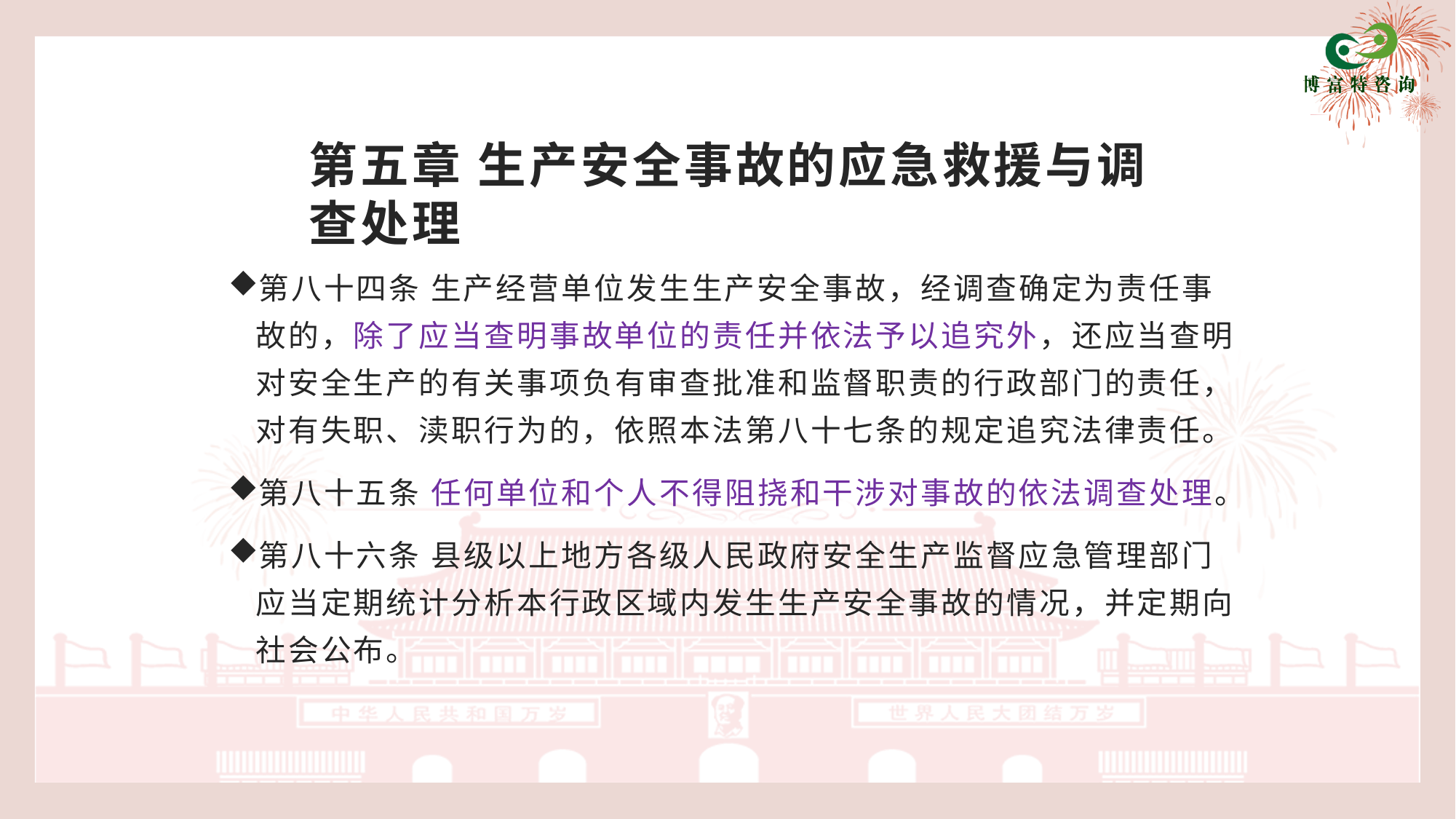

# 第五章 生产安全事故的应急救援与调查处理
第八十四条 生产经营单位发生生产安全事故，经调查确定为责任事故的，除了应当查明事故单位的责任并依法予以追究外，还应当查明对安全生产的有关事项负有审查批准和监督职责的行政部门的责任，对有失职、渎职行为的，依照本法第八十七条的规定追究法律责任。
第八十五条 任何单位和个人不得阻挠和干涉对事故的依法调查处理。
第八十六条 县级以上地方各级人民政府安全生产监督应急管理部门应当定期统计分析本行政区域内发生生产安全事故的情况，并定期向社会公布。